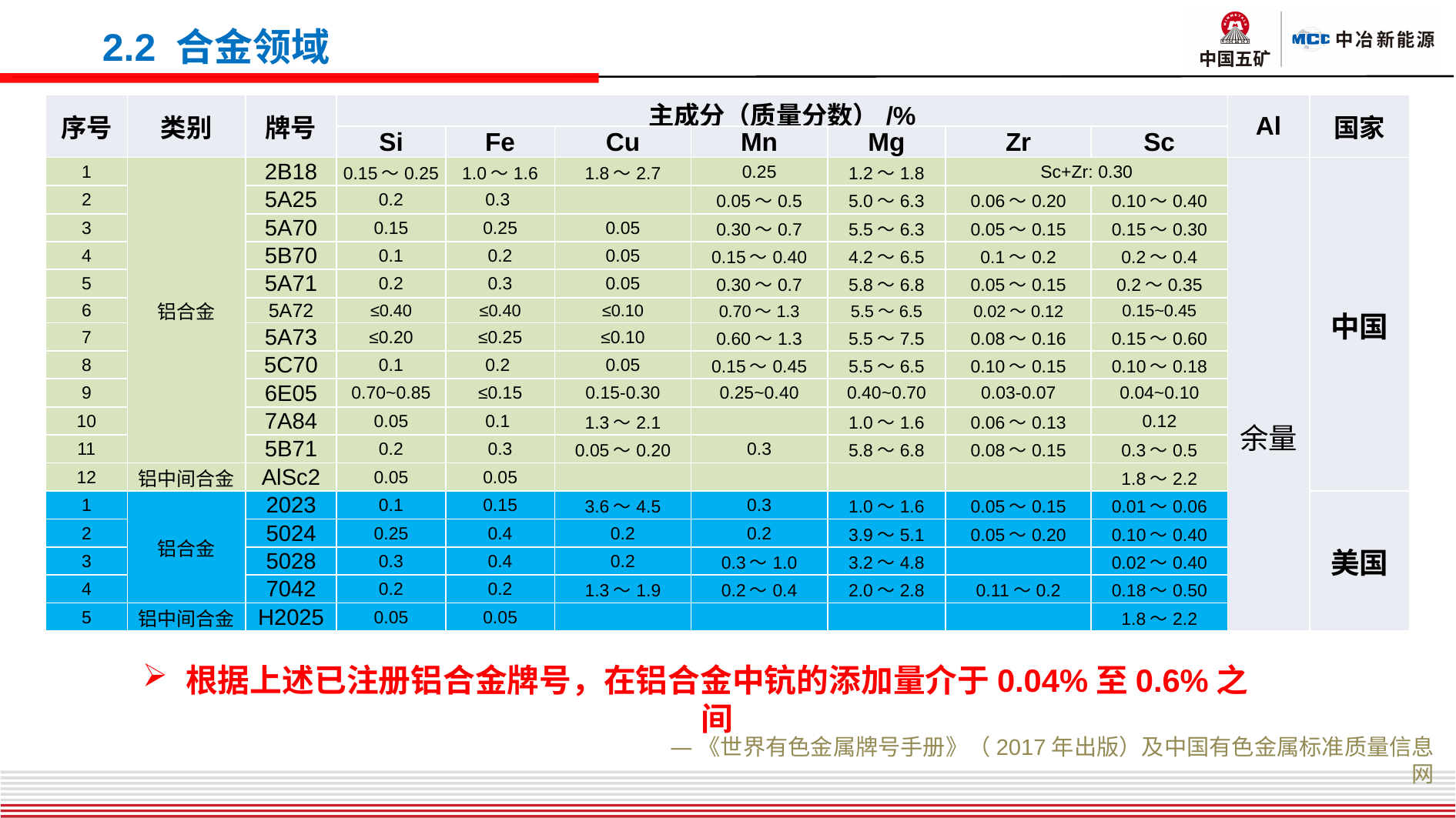

2.2 合金领域
| 序号 | 类别 | 牌号 | 主成分（质量分数）/% |  |  |  |  |  |  | Al | 国家 |
| --- | --- | --- | --- | --- | --- | --- | --- | --- | --- | --- | --- |
|  |  |  | Si | Fe | Cu | Mn | Mg | Zr | Sc |  |  |
| 1 | 铝合金 | 2B18 | 0.15～0.25 | 1.0～1.6 | 1.8～2.7 | 0.25 | 1.2～1.8 | Sc+Zr: 0.30 |  | 余量 | 中国 |
| 2 |  | 5A25 | 0.2 | 0.3 |  | 0.05～0.5 | 5.0～6.3 | 0.06～0.20 | 0.10～0.40 |  |  |
| 3 |  | 5A70 | 0.15 | 0.25 | 0.05 | 0.30～0.7 | 5.5～6.3 | 0.05～0.15 | 0.15～0.30 |  |  |
| 4 |  | 5B70 | 0.1 | 0.2 | 0.05 | 0.15～0.40 | 4.2～6.5 | 0.1～0.2 | 0.2～0.4 |  |  |
| 5 |  | 5A71 | 0.2 | 0.3 | 0.05 | 0.30～0.7 | 5.8～6.8 | 0.05～0.15 | 0.2～0.35 |  |  |
| 6 |  | 5A72 | ≤0.40 | ≤0.40 | ≤0.10 | 0.70～1.3 | 5.5～6.5 | 0.02～0.12 | 0.15~0.45 |  |  |
| 7 |  | 5A73 | ≤0.20 | ≤0.25 | ≤0.10 | 0.60～1.3 | 5.5～7.5 | 0.08～0.16 | 0.15～0.60 |  |  |
| 8 |  | 5C70 | 0.1 | 0.2 | 0.05 | 0.15～0.45 | 5.5～6.5 | 0.10～0.15 | 0.10～0.18 |  |  |
| 9 |  | 6E05 | 0.70~0.85 | ≤0.15 | 0.15-0.30 | 0.25~0.40 | 0.40~0.70 | 0.03-0.07 | 0.04~0.10 |  |  |
| 10 |  | 7A84 | 0.05 | 0.1 | 1.3～2.1 |  | 1.0～1.6 | 0.06～0.13 | 0.12 |  |  |
| 11 |  | 5B71 | 0.2 | 0.3 | 0.05～0.20 | 0.3 | 5.8～6.8 | 0.08～0.15 | 0.3～0.5 |  |  |
| 12 | 铝中间合金 | AlSc2 | 0.05 | 0.05 |  |  |  |  | 1.8～2.2 |  |  |
| 1 | 铝合金 | 2023 | 0.1 | 0.15 | 3.6～4.5 | 0.3 | 1.0～1.6 | 0.05～0.15 | 0.01～0.06 |  | 美国 |
| 2 |  | 5024 | 0.25 | 0.4 | 0.2 | 0.2 | 3.9～5.1 | 0.05～0.20 | 0.10～0.40 |  |  |
| 3 |  | 5028 | 0.3 | 0.4 | 0.2 | 0.3～1.0 | 3.2～4.8 |  | 0.02～0.40 |  |  |
| 4 |  | 7042 | 0.2 | 0.2 | 1.3～1.9 | 0.2～0.4 | 2.0～2.8 | 0.11～0.2 | 0.18～0.50 |  |  |
| 5 | 铝中间合金 | H2025 | 0.05 | 0.05 |  |  |  |  | 1.8～2.2 |  |  |
根据上述已注册铝合金牌号，在铝合金中钪的添加量介于0.04%至0.6%之间
—《世界有色金属牌号手册》（2017年出版）及中国有色金属标准质量信息网